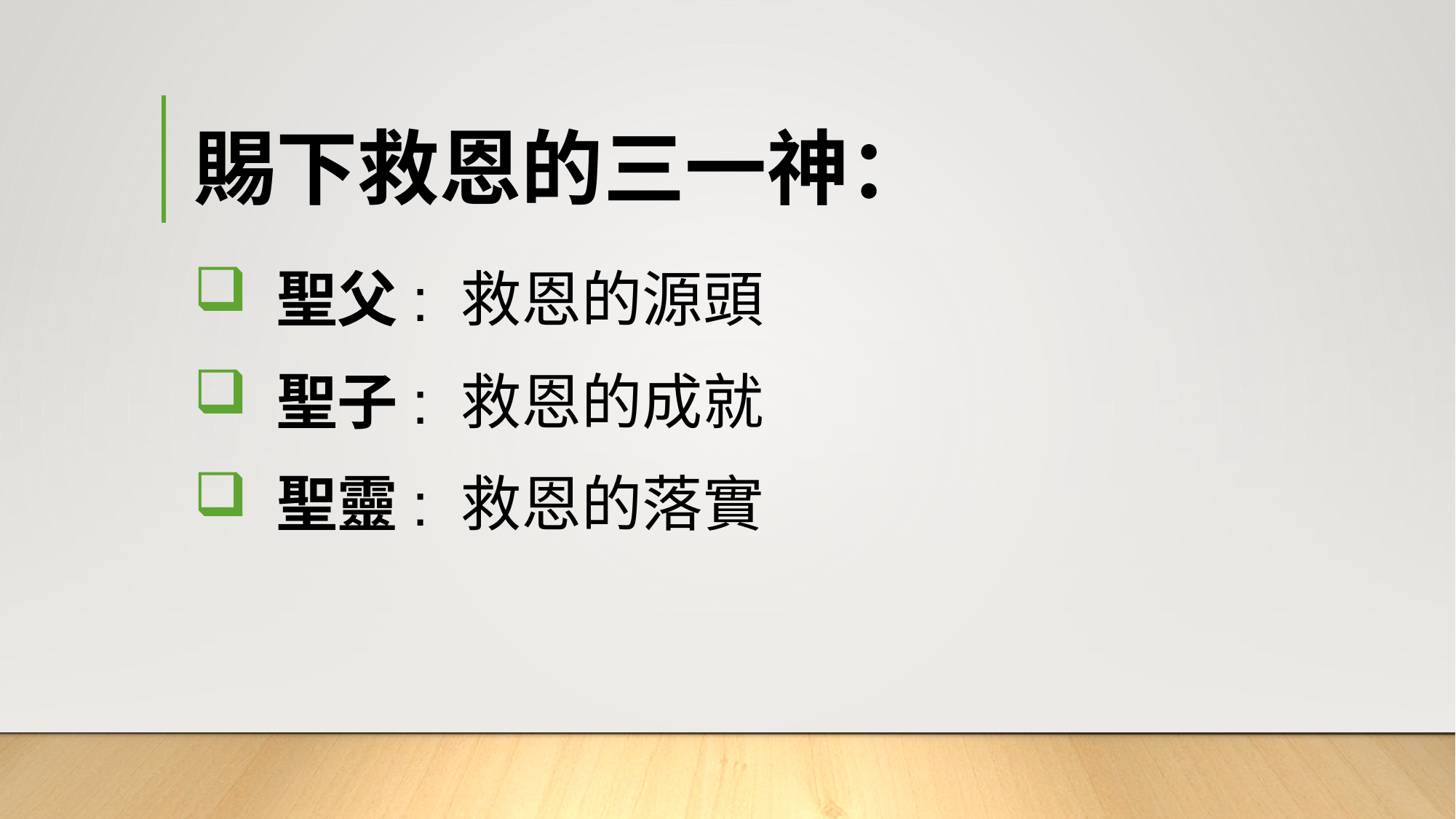

# 賜下救恩的三一神：
 聖父: 救恩的源頭
 聖子: 救恩的成就
 聖靈: 救恩的落實